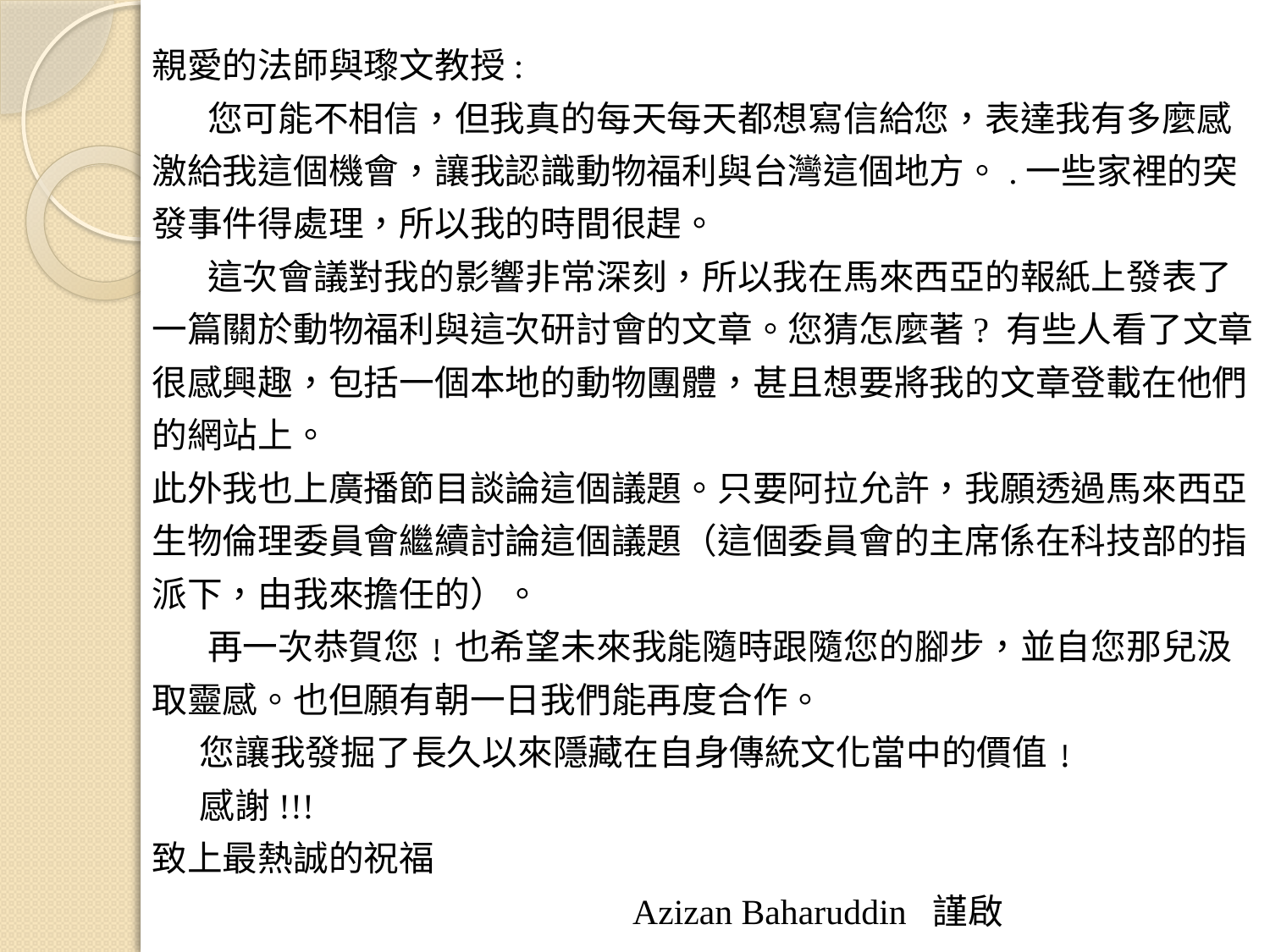

親愛的法師與瓈文教授:
      您可能不相信，但我真的每天每天都想寫信給您，表達我有多麼感激給我這個機會，讓我認識動物福利與台灣這個地方。.一些家裡的突發事件得處理，所以我的時間很趕。
      這次會議對我的影響非常深刻，所以我在馬來西亞的報紙上發表了一篇關於動物福利與這次研討會的文章。您猜怎麼著? 有些人看了文章很感興趣，包括一個本地的動物團體，甚且想要將我的文章登載在他們的網站上。
此外我也上廣播節目談論這個議題。只要阿拉允許，我願透過馬來西亞生物倫理委員會繼續討論這個議題（這個委員會的主席係在科技部的指派下，由我來擔任的）。
      再一次恭賀您﹗也希望未來我能隨時跟隨您的腳步，並自您那兒汲取靈感。也但願有朝一日我們能再度合作。
     您讓我發掘了長久以來隱藏在自身傳統文化當中的價值﹗
     感謝!!!
致上最熱誠的祝福
                         Azizan Baharuddin  謹啟